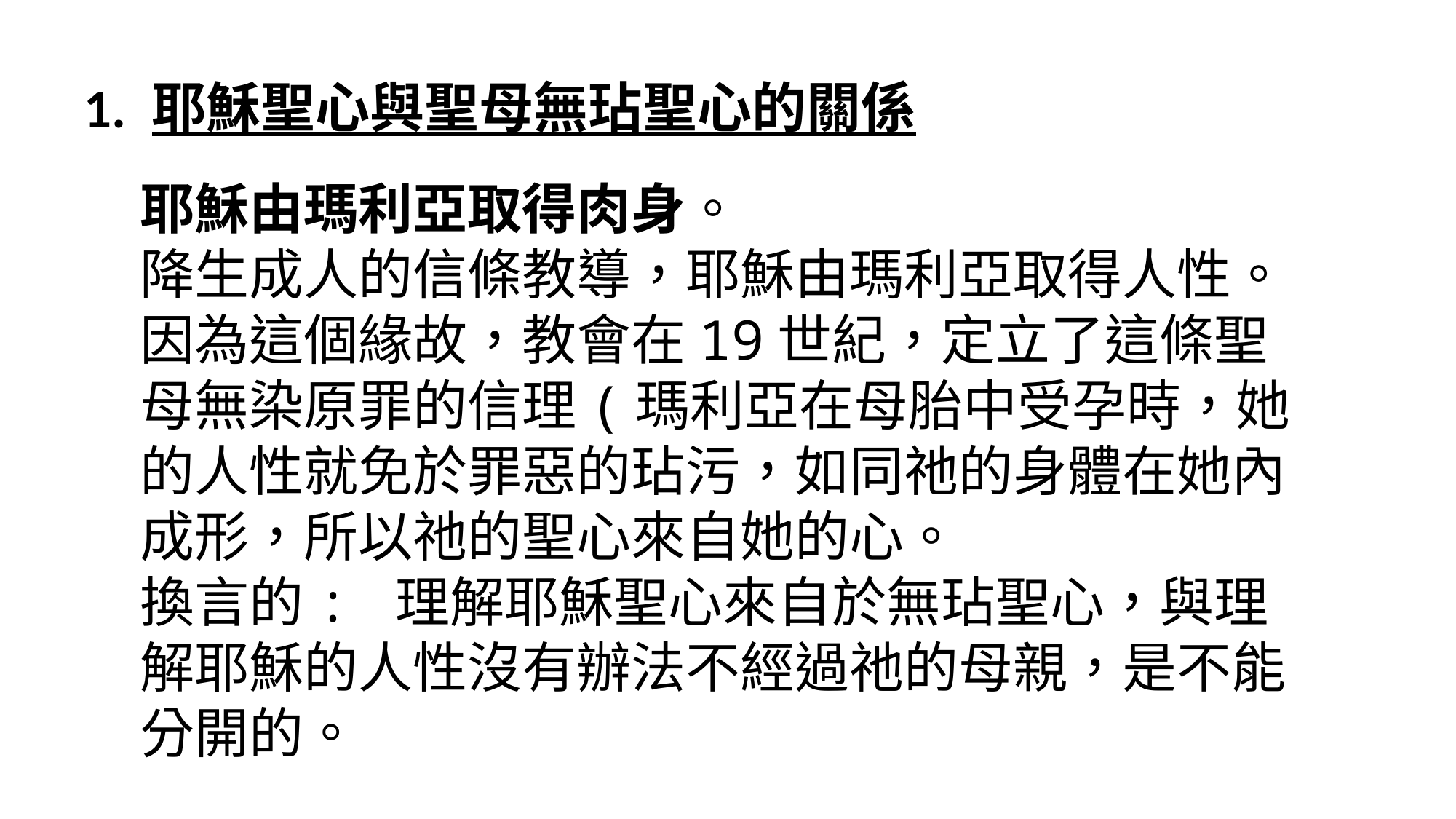

1. 耶穌聖心與聖母無玷聖心的關係
耶穌由瑪利亞取得肉身。
降生成人的信條教導，耶穌由瑪利亞取得人性。因為這個緣故，教會在19世紀，定立了這條聖母無染原罪的信理(瑪利亞在母胎中受孕時，她的人性就免於罪惡的玷污，如同祂的身體在她內成形，所以祂的聖心來自她的心。
換言的: 理解耶穌聖心來自於無玷聖心，與理解耶穌的人性沒有辦法不經過祂的母親，是不能分開的。